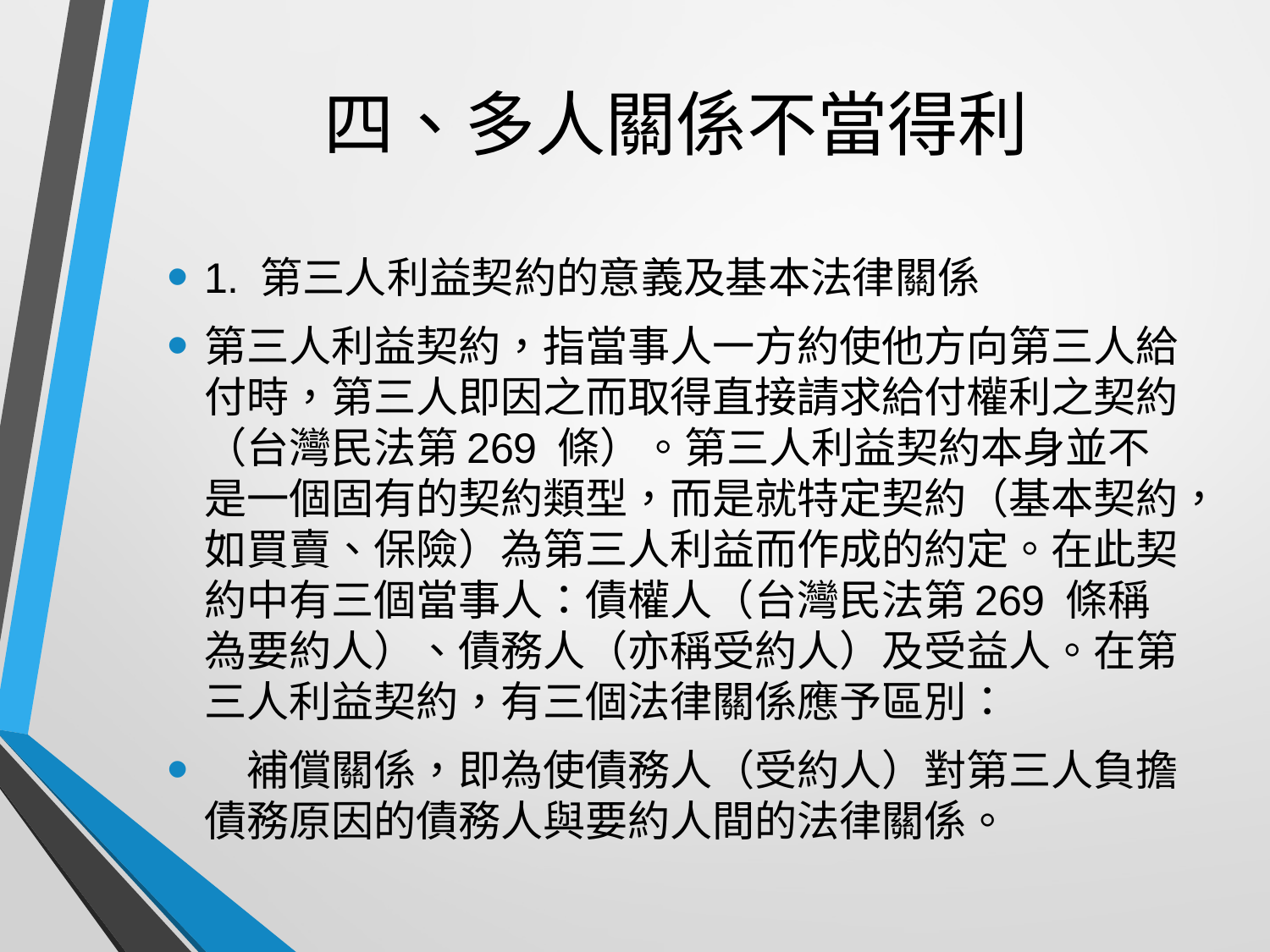

# 四、多人關係不當得利
1. 第三人利益契約的意義及基本法律關係
第三人利益契約，指當事人一方約使他方向第三人給付時，第三人即因之而取得直接請求給付權利之契約（台灣民法第269 條）。第三人利益契約本身並不是一個固有的契約類型，而是就特定契約（基本契約，如買賣、保險）為第三人利益而作成的約定。在此契約中有三個當事人：債權人（台灣民法第269 條稱為要約人）、債務人（亦稱受約人）及受益人。在第三人利益契約，有三個法律關係應予區別：
　補償關係，即為使債務人（受約人）對第三人負擔債務原因的債務人與要約人間的法律關係。